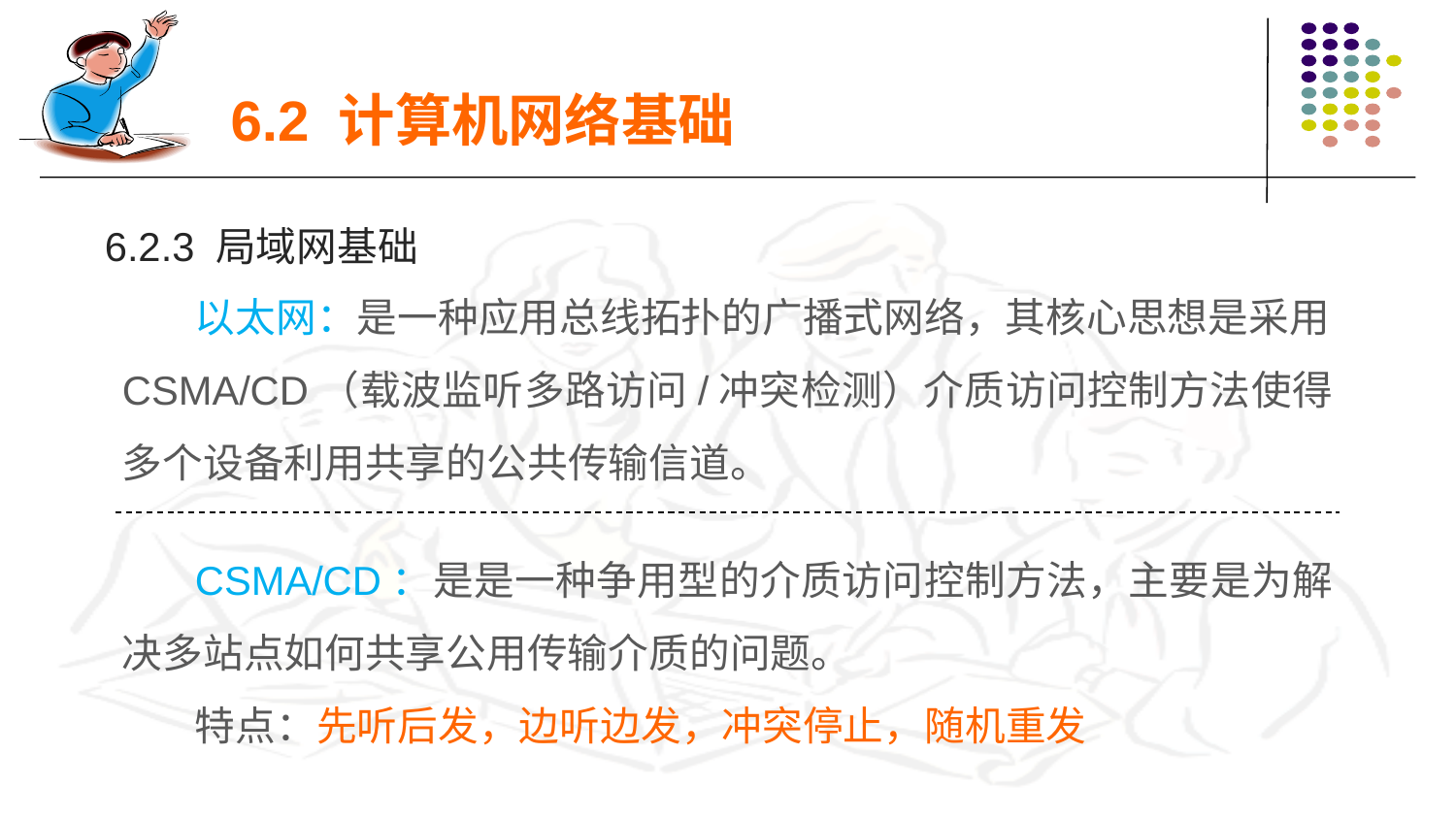

6.2 计算机网络基础
6.2.3 局域网基础

以太网：是一种应用总线拓扑的广播式网络，其核心思想是采用CSMA/CD（载波监听多路访问/冲突检测）介质访问控制方法使得多个设备利用共享的公共传输信道。
CSMA/CD：是是一种争用型的介质访问控制方法，主要是为解决多站点如何共享公用传输介质的问题。
特点：先听后发，边听边发，冲突停止，随机重发